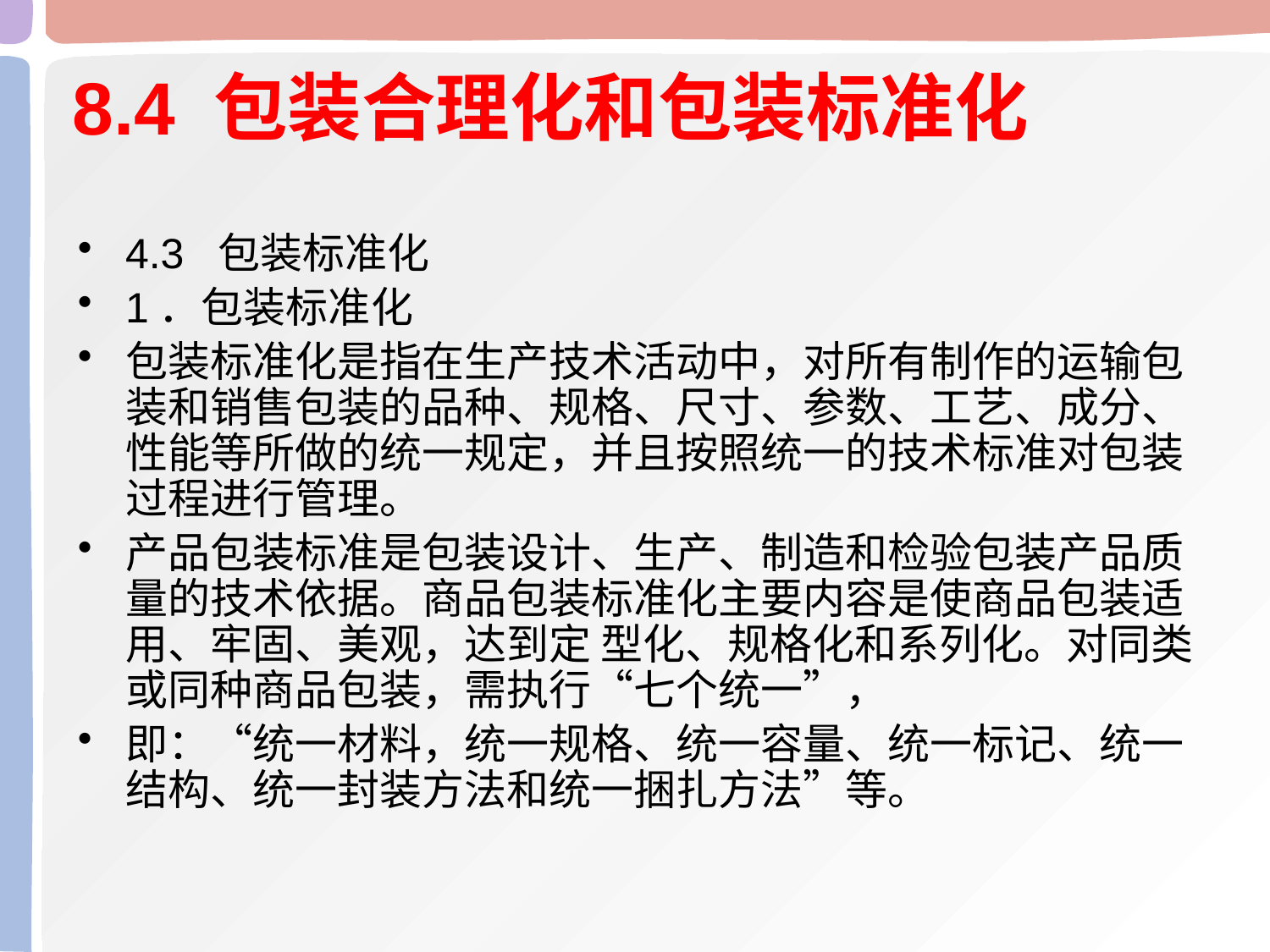

# 8.4 包装合理化和包装标准化
4.3  包装标准化
1．包装标准化
包装标准化是指在生产技术活动中，对所有制作的运输包装和销售包装的品种、规格、尺寸、参数、工艺、成分、性能等所做的统一规定，并且按照统一的技术标准对包装过程进行管理。
产品包装标准是包装设计、生产、制造和检验包装产品质量的技术依据。商品包装标准化主要内容是使商品包装适用、牢固、美观，达到定 型化、规格化和系列化。对同类或同种商品包装，需执行“七个统一”，
即：“统一材料，统一规格、统一容量、统一标记、统一结构、统一封装方法和统一捆扎方法”等。